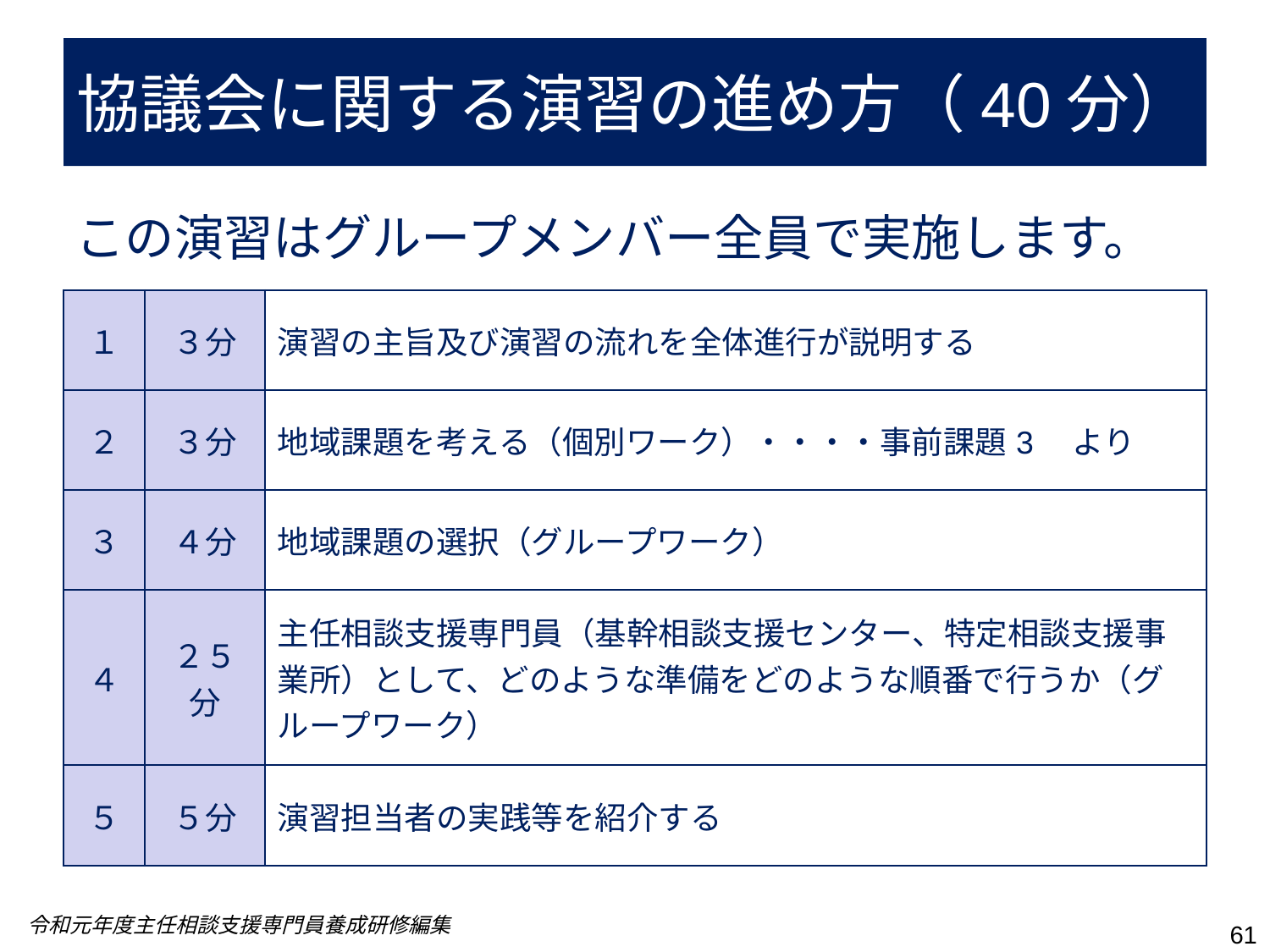

# 協議会に関する演習の進め方（40分）
この演習はグループメンバー全員で実施します。
| １ | ３分 | 演習の主旨及び演習の流れを全体進行が説明する |
| --- | --- | --- |
| ２ | ３分 | 地域課題を考える（個別ワーク）・・・・事前課題3　より |
| ３ | ４分 | 地域課題の選択（グループワーク） |
| ４ | ２５分 | 主任相談支援専門員（基幹相談支援センター、特定相談支援事業所）として、どのような準備をどのような順番で行うか（グループワーク） |
| ５ | ５分 | 演習担当者の実践等を紹介する |
令和元年度主任相談支援専門員養成研修編集
61